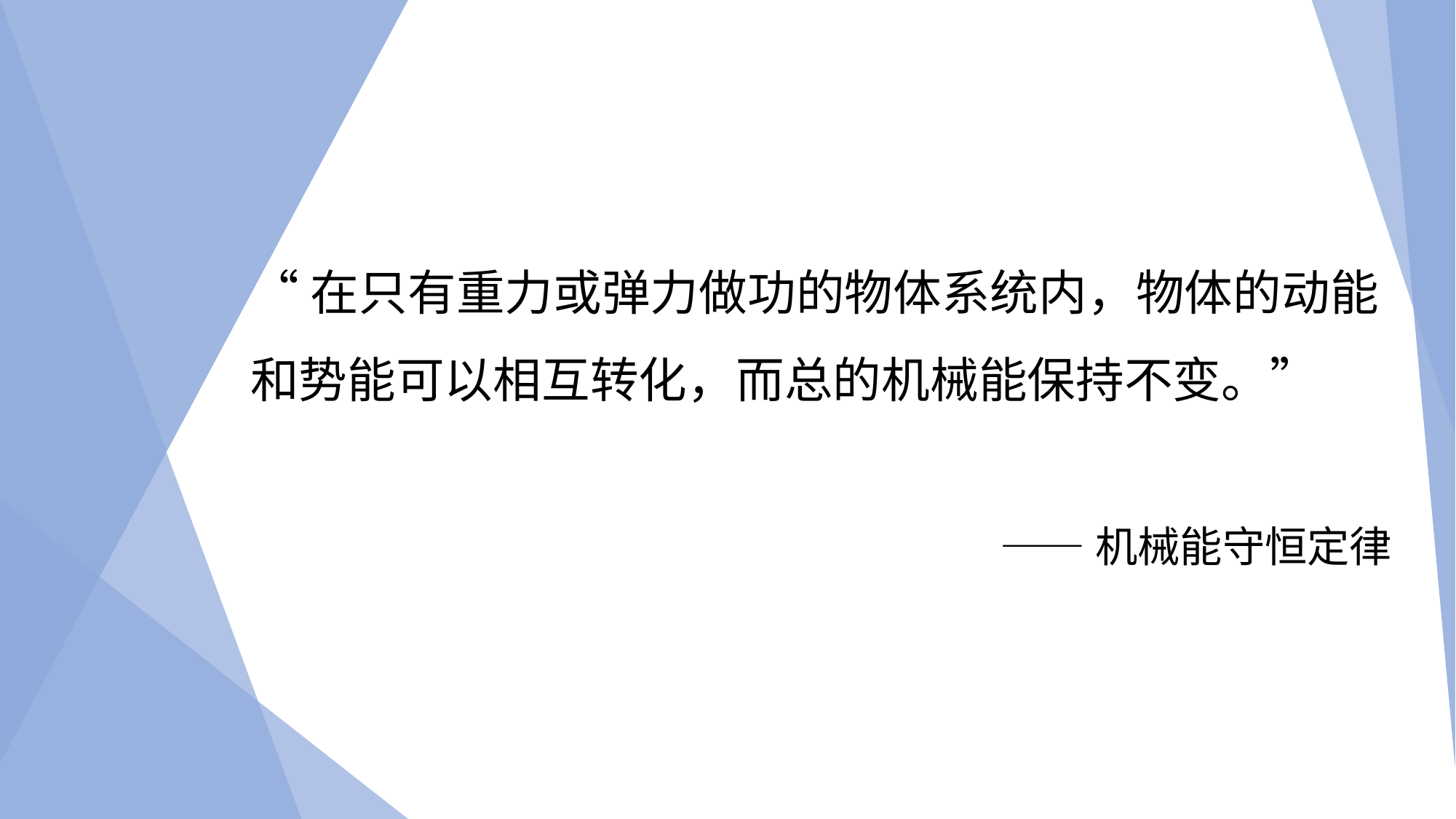

“在只有重力或弹力做功的物体系统内，物体的动能和势能可以相互转化，而总的机械能保持不变。”

——机械能守恒定律